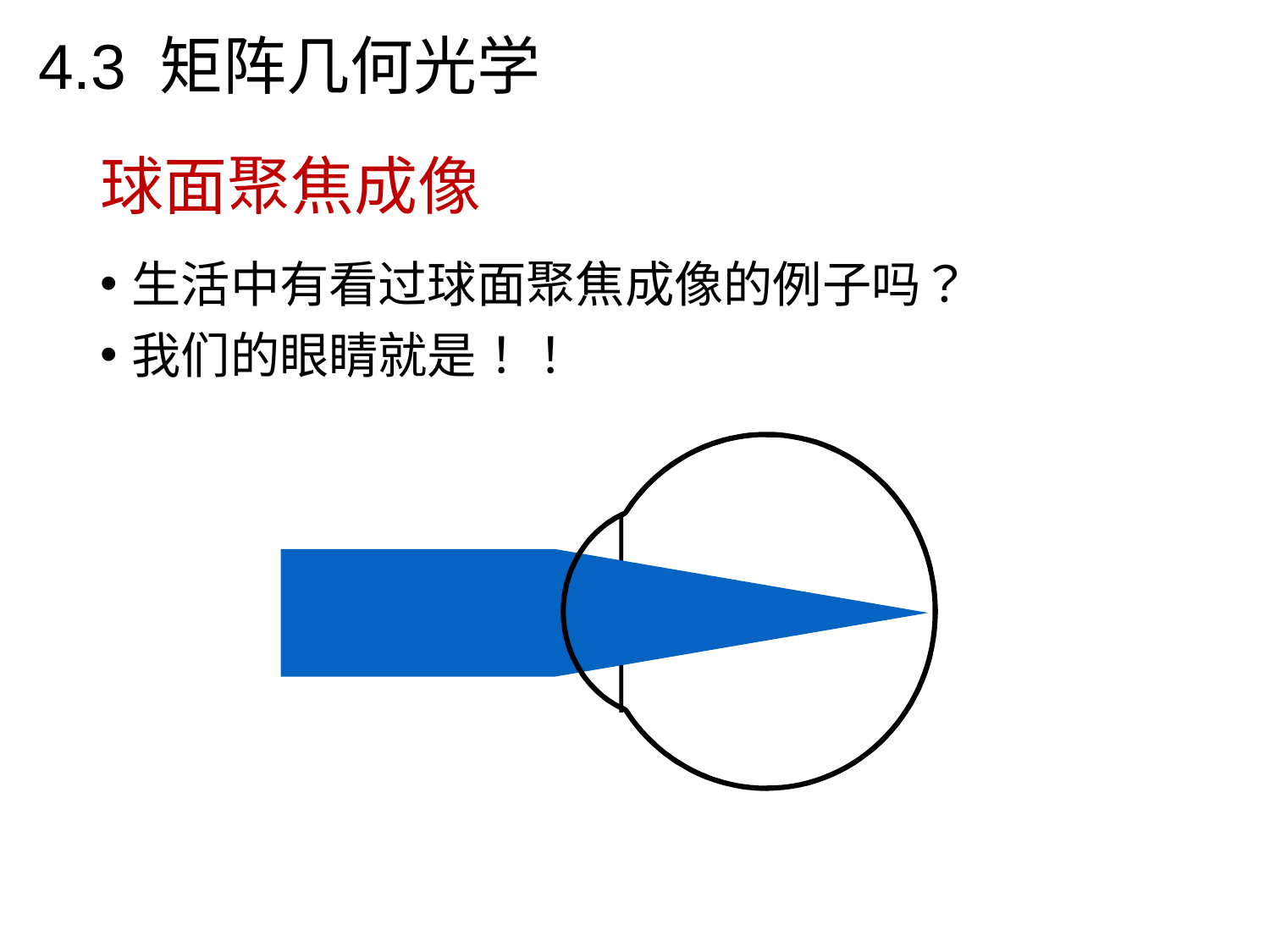

4.3 矩阵几何光学
# 球面聚焦成像
生活中有看过球面聚焦成像的例子吗？
我们的眼睛就是！！